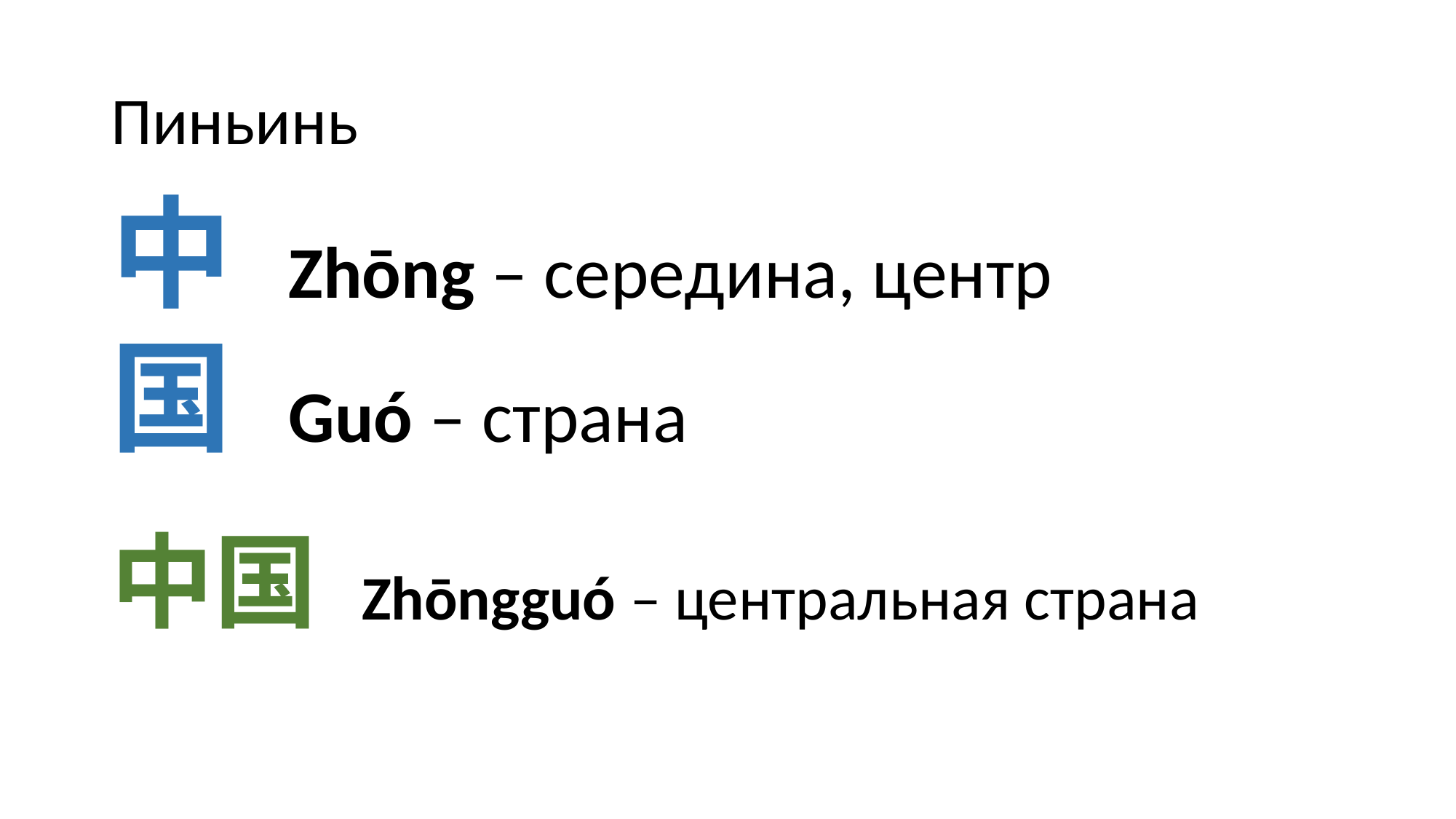

# Пиньинь
中 Zhōng – середина, центр
国 Guó – страна
中国 Zhōngguó – центральная страна